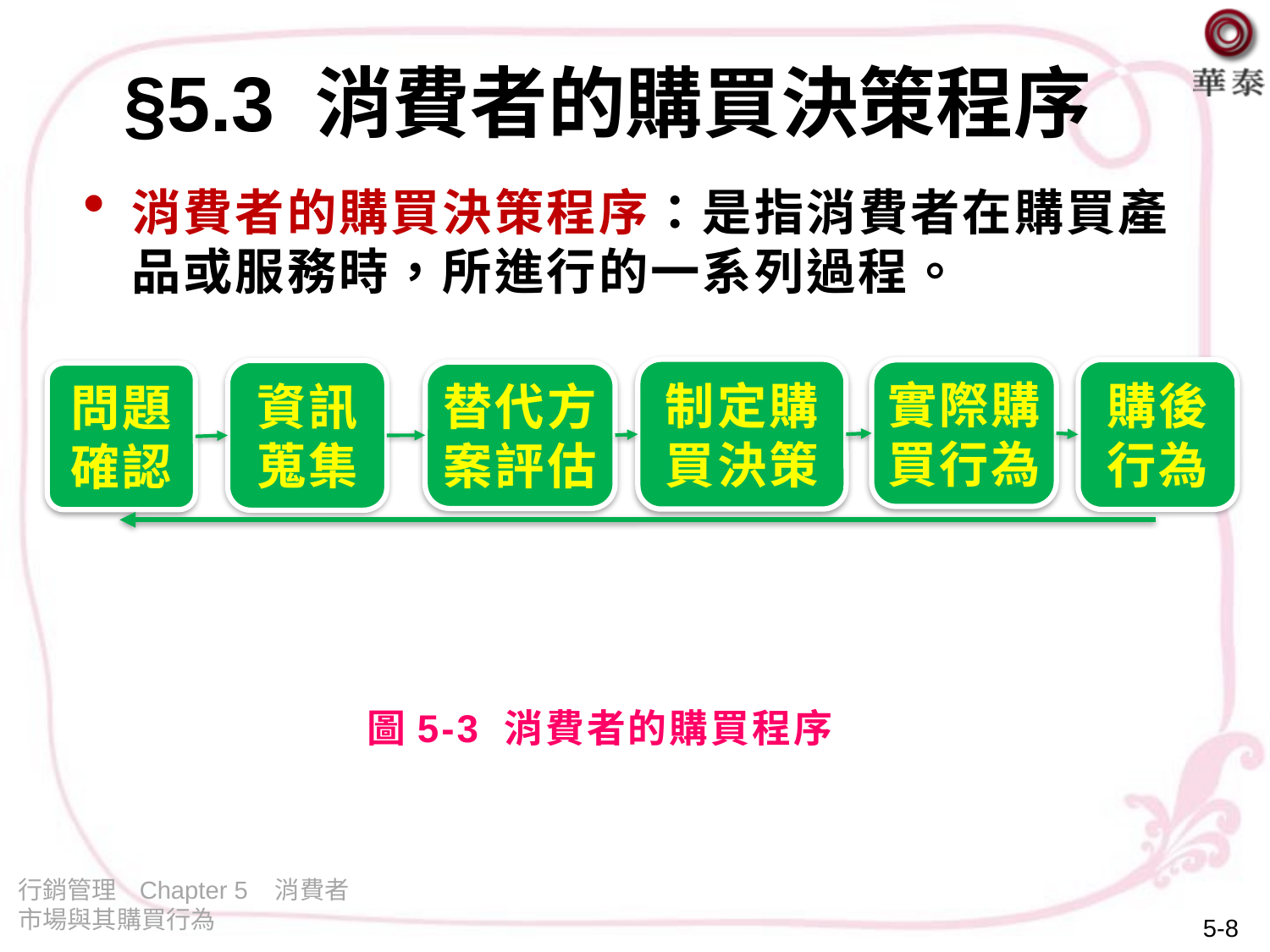

# §5.3 消費者的購買決策程序
消費者的購買決策程序：是指消費者在購買產品或服務時，所進行的一系列過程。
制定購
買決策
購後
行為
實際購
買行為
資訊
蒐集
替代方
案評估
問題
確認
圖5-3 消費者的購買程序
行銷管理   Chapter 5   消費者市場與其購買行為
5-8